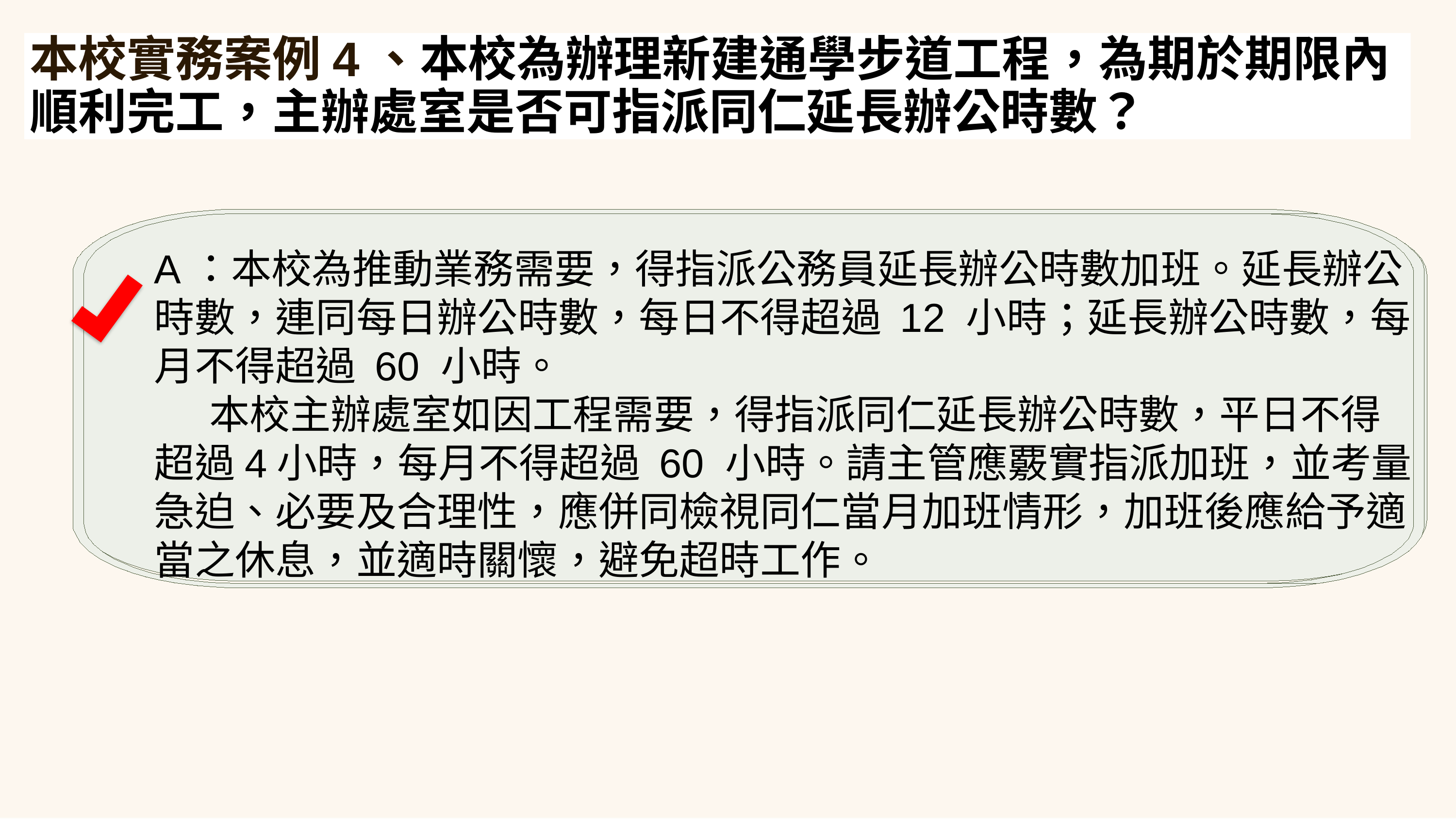

本校實務案例4、本校為辦理新建通學步道工程，為期於期限內順利完工，主辦處室是否可指派同仁延長辦公時數？

A：本校為推動業務需要，得指派公務員延長辦公時數加班。延長辦公時數，連同每日辦公時數，每日不得超過 12 小時；延長辦公時數，每月不得超過 60 小時。
     本校主辦處室如因工程需要，得指派同仁延長辦公時數，平日不得超過4小時，每月不得超過 60 小時。請主管應覈實指派加班，並考量急迫、必要及合理性，應併同檢視同仁當月加班情形，加班後應給予適當之休息，並適時關懷，避免超時工作。

事